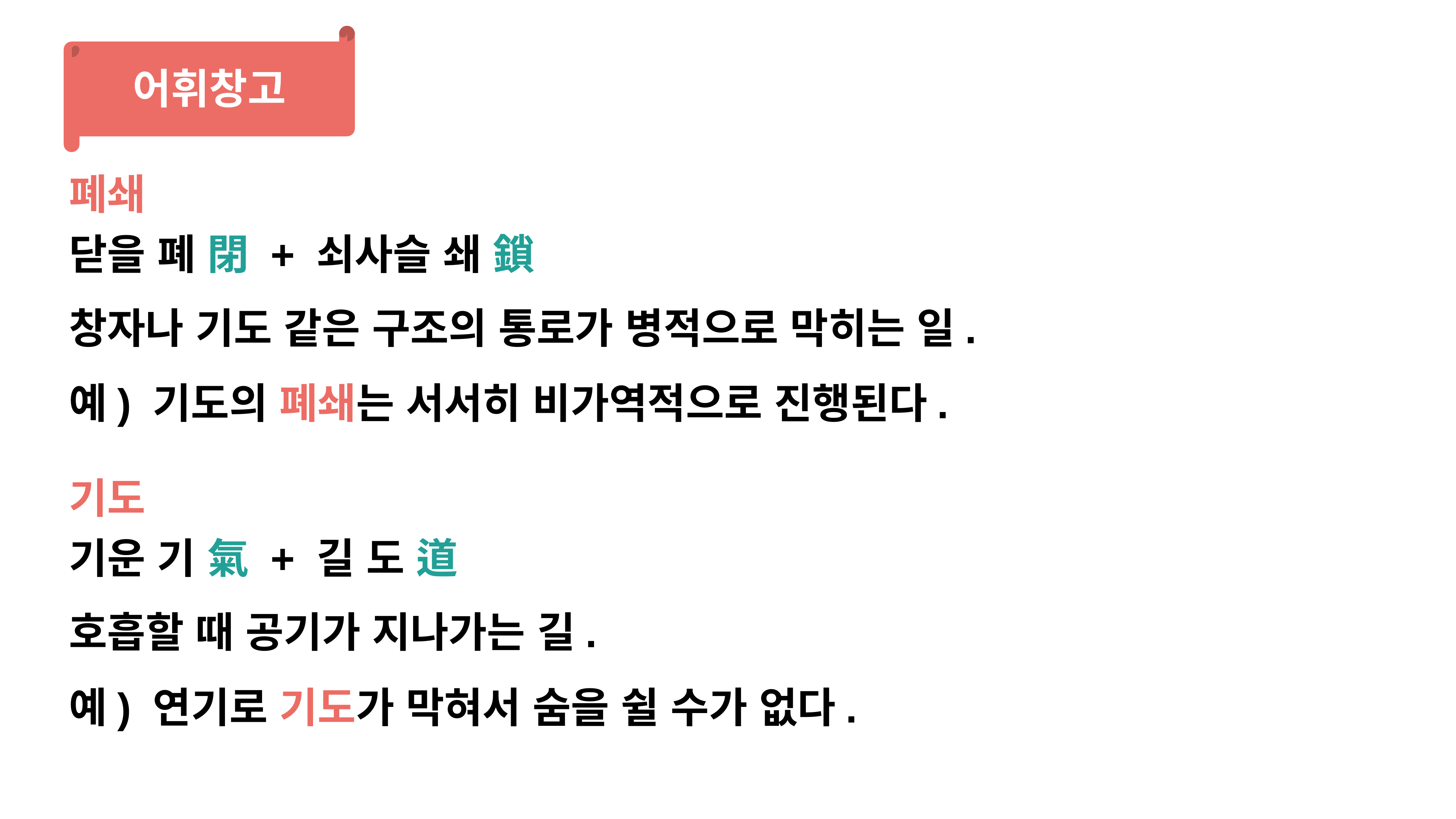

어휘창고
폐쇄
닫을 폐 閉 + 쇠사슬 쇄 鎖
창자나 기도 같은 구조의 통로가 병적으로 막히는 일.
예) 기도의 폐쇄는 서서히 비가역적으로 진행된다.
기도
기운 기 氣 + 길 도 道
호흡할 때 공기가 지나가는 길.
예) 연기로 기도가 막혀서 숨을 쉴 수가 없다.